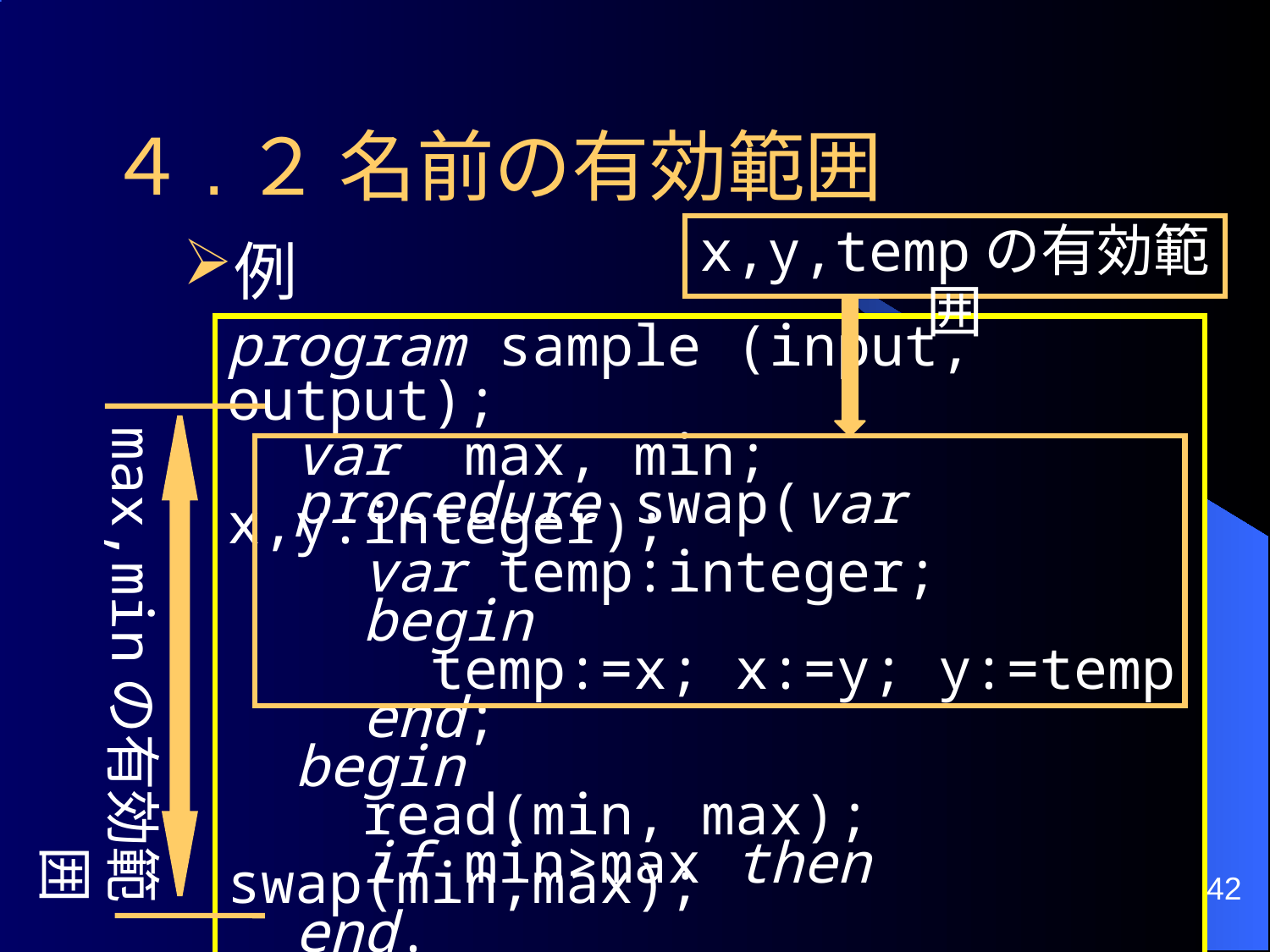

４.２ 名前の有効範囲
x,y,tempの有効範囲
例

program sample (input, output);
  var  max, min;
  procedure swap(var x,y:integer);
    var temp:integer;
    begin
      temp:=x; x:=y; y:=temp
    end;
  begin
    read(min, max);
    if min>max then swap(min,max);
  end.

max,minの有効範囲

42